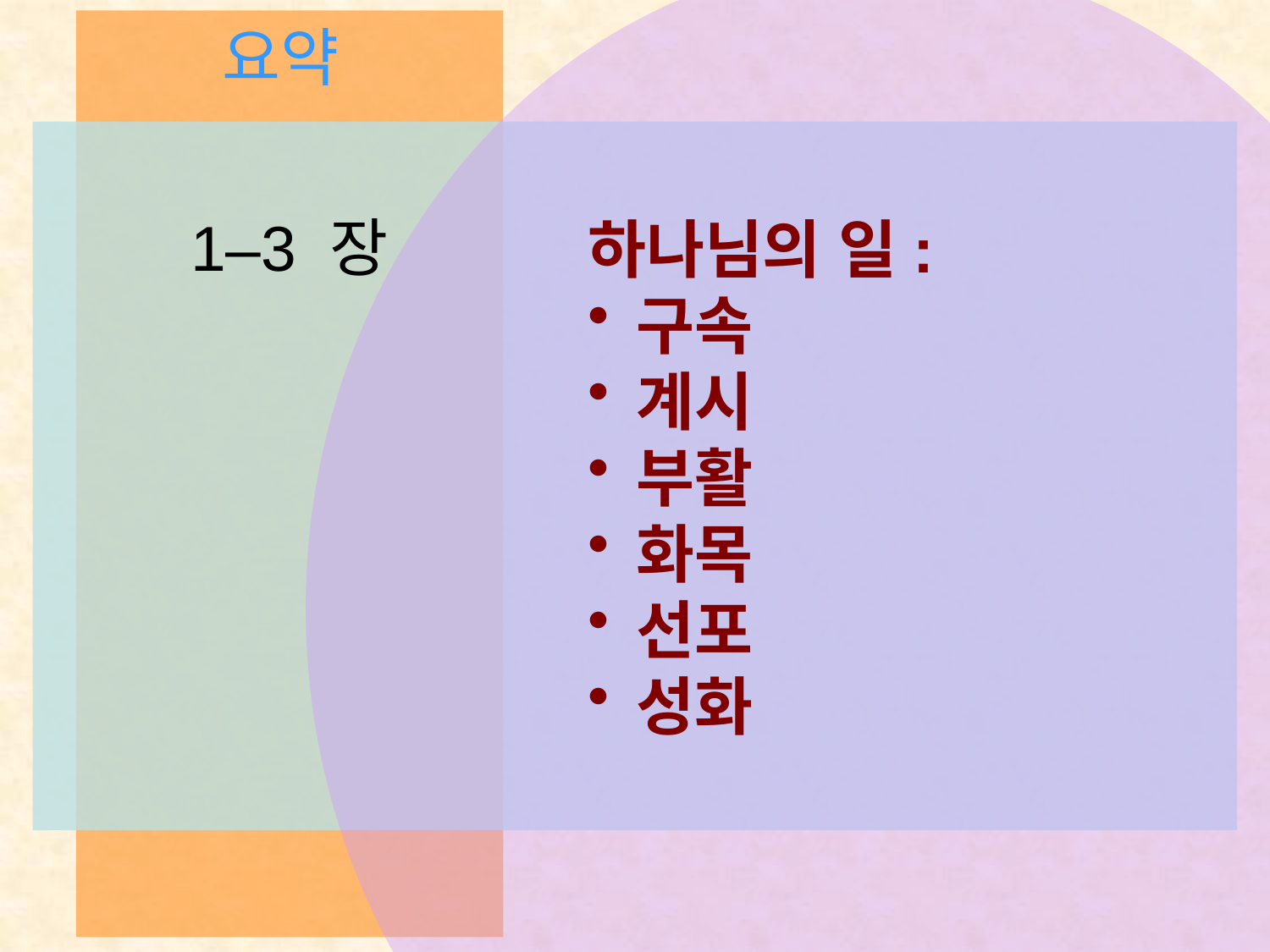

요약

# 1–3 장
하나님의 일:
구속
계시
부활
화목
선포
성화